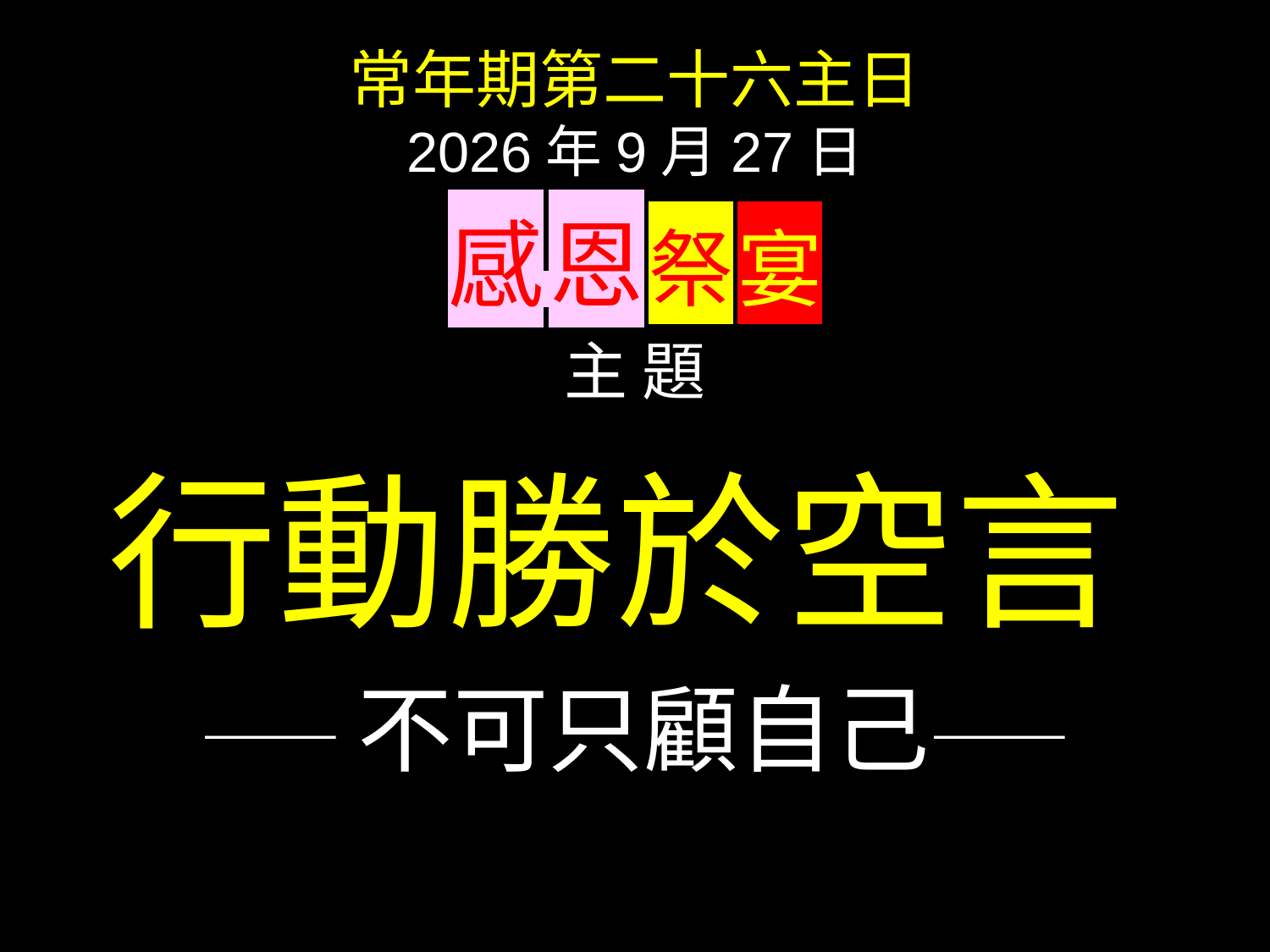

常年期第二十六主日
2026年9月27日
感 恩 祭 宴

主 題

行動勝於空言
——不可只顧自己——